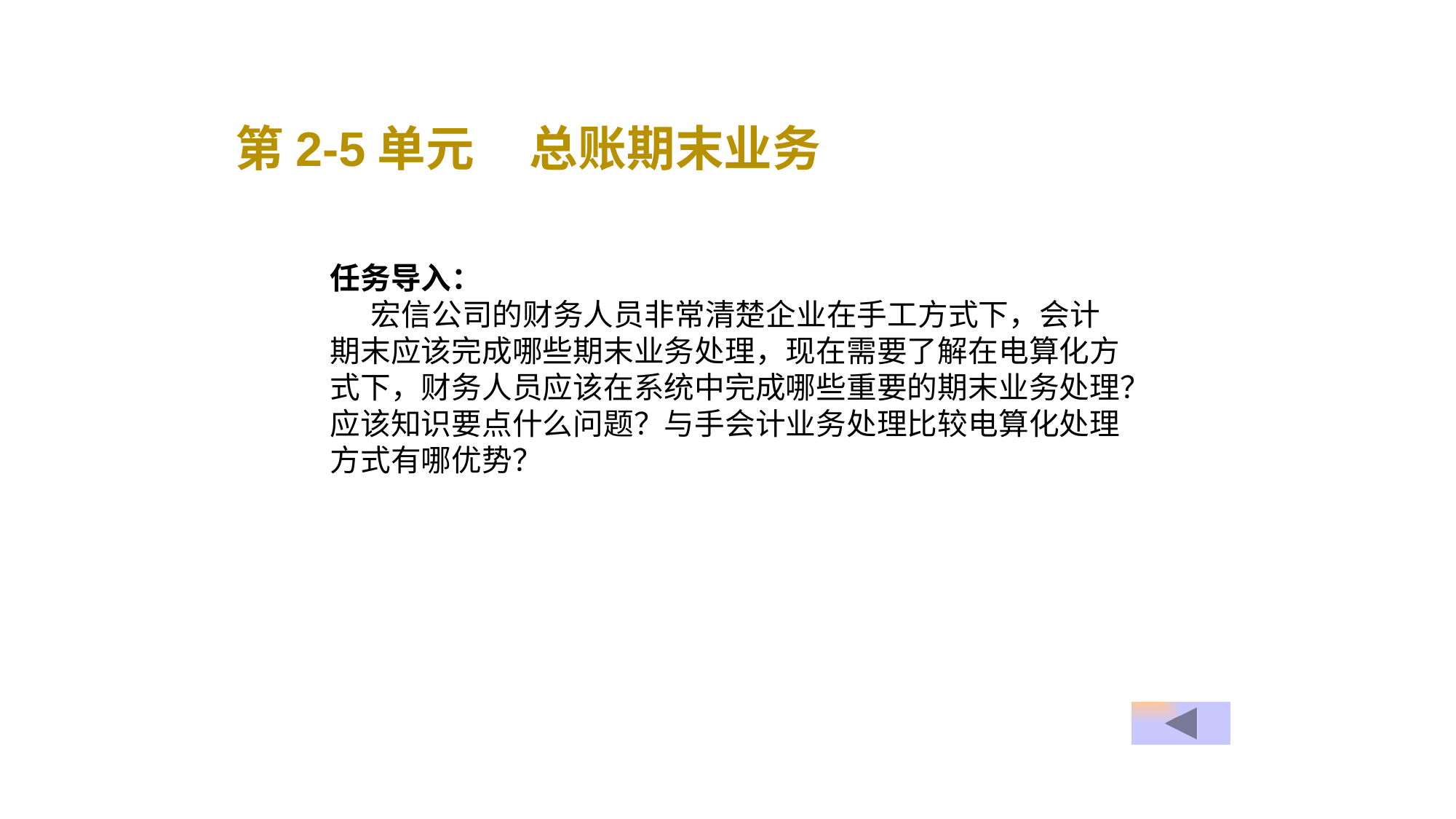

第2-5单元     总账期末业务
任务导入：
     宏信公司的财务人员非常清楚企业在手工方式下，会计期末应该完成哪些期末业务处理，现在需要了解在电算化方式下，财务人员应该在系统中完成哪些重要的期末业务处理？应该知识要点什么问题？与手会计业务处理比较电算化处理方式有哪优势？